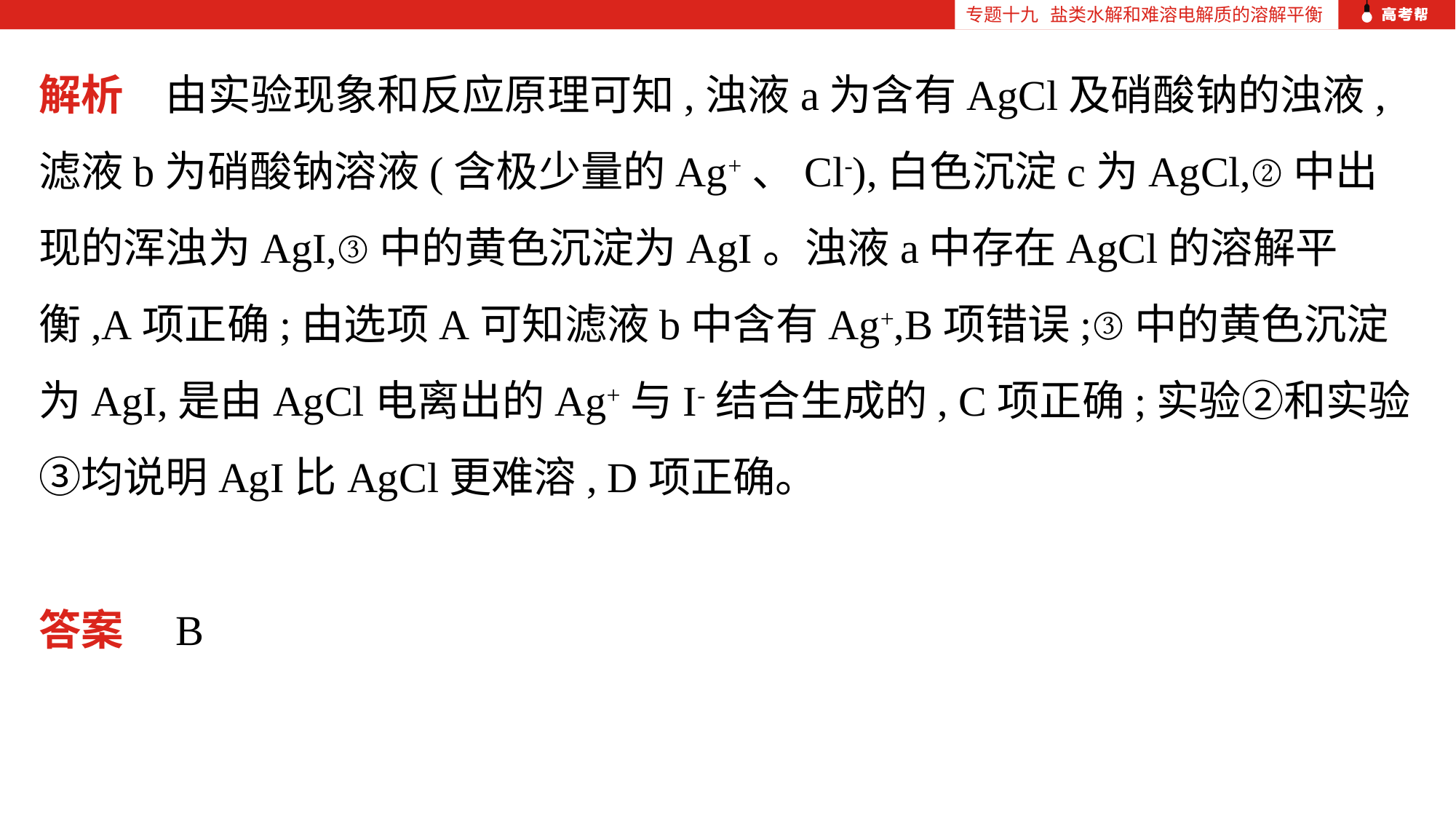

专题十九   盐类水解和难溶电解质的溶解平衡

解析　由实验现象和反应原理可知,浊液a为含有AgCl及硝酸钠的浊液,滤液b为硝酸钠溶液(含极少量的Ag+、Cl-),白色沉淀c为AgCl,②中出现的浑浊为AgI,③中的黄色沉淀为AgI。浊液a中存在AgCl的溶解平衡,A项正确;由选项A可知滤液b中含有Ag+,B项错误;③中的黄色沉淀为AgI,是由AgCl电离出的Ag+与I-结合生成的, C项正确;实验②和实验③均说明AgI比AgCl更难溶, D项正确。

答案　B